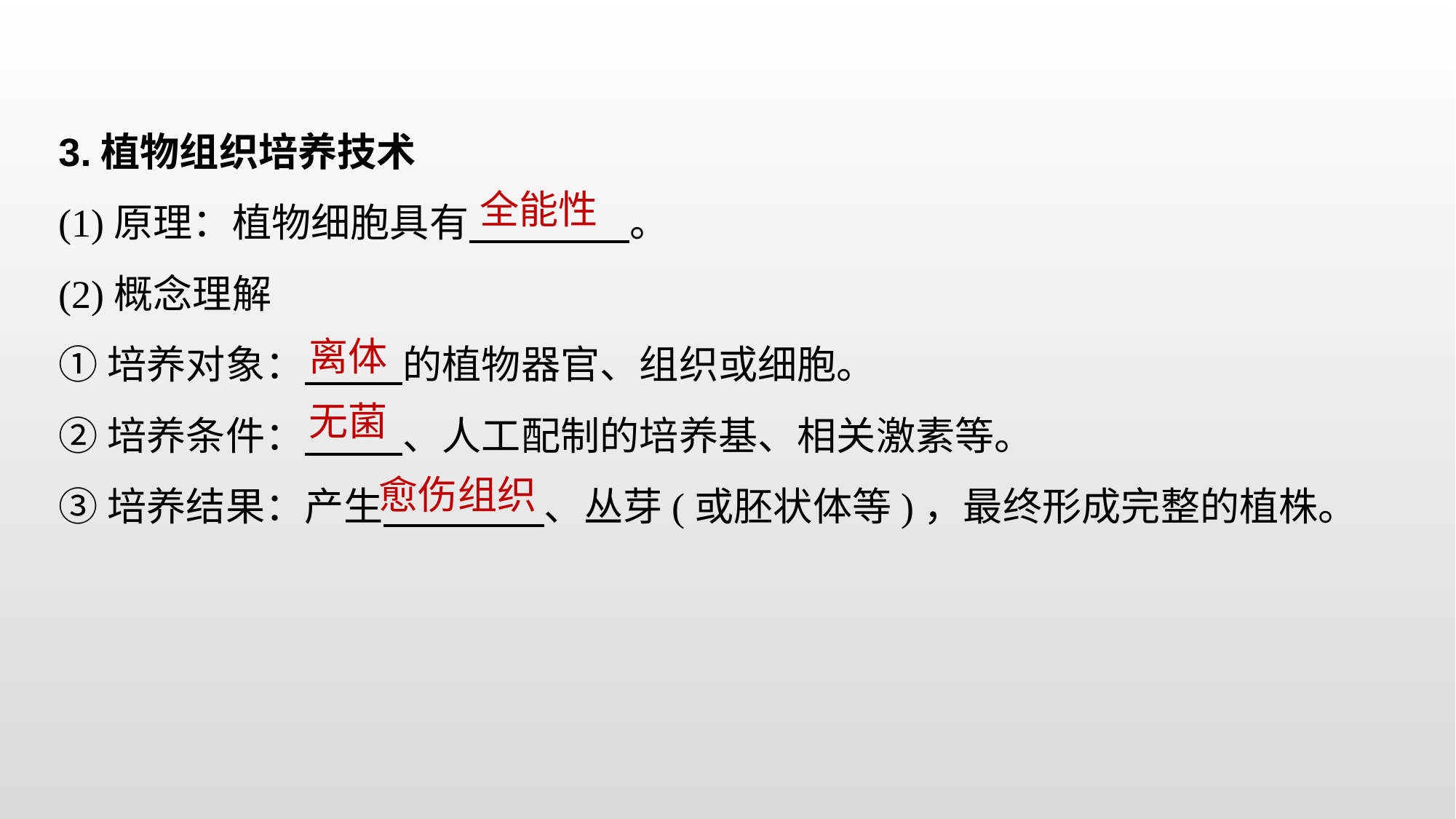

3.植物组织培养技术
(1)原理：植物细胞具有                  。
(2)概念理解
①培养对象：           的植物器官、组织或细胞。
②培养条件：           、人工配制的培养基、相关激素等。
③培养结果：产生                  、丛芽(或胚状体等)，最终形成完整的植株。
全能性
离体
无菌
愈伤组织